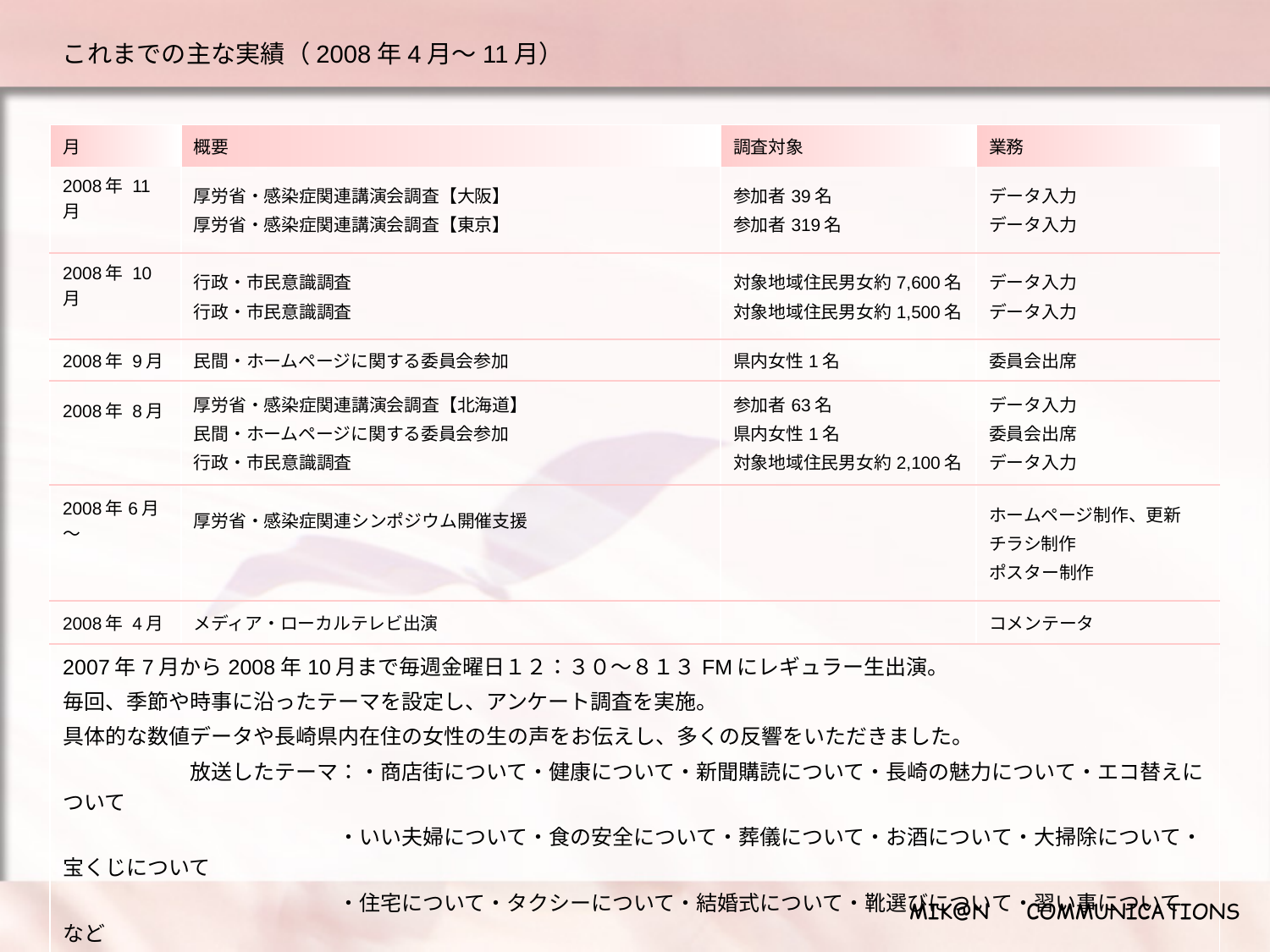

# これまでの主な実績（2008年4月～11月）
メディア・ローカルテレビ出演

| 月 | 概要 | 調査対象 | 業務 |
| --- | --- | --- | --- |
| 2008年 11月 | 厚労省・感染症関連講演会調査【大阪】 厚労省・感染症関連講演会調査【東京】 | 参加者39名 参加者319名 | データ入力 データ入力 |
| 2008年 10月 | 行政・市民意識調査 行政・市民意識調査 | 対象地域住民男女約7,600名 対象地域住民男女約1,500名 | データ入力 データ入力 |
| 2008年 9月 | 民間・ホームページに関する委員会参加 | 県内女性1名 | 委員会出席 |
| 2008年 8月 | 厚労省・感染症関連講演会調査【北海道】 民間・ホームページに関する委員会参加 行政・市民意識調査 | 参加者63名 県内女性1名 対象地域住民男女約2,100名 | データ入力 委員会出席 データ入力 |
| 2008年6月～ | 厚労省・感染症関連シンポジウム開催支援 |  | ホームページ制作、更新 チラシ制作 ポスター制作 |
| 2008年 4月 | メディア・ローカルテレビ出演 |  | コメンテータ |
| 2007年7月から2008年10月まで毎週金曜日１２：３０～８１３FMにレギュラー生出演。 毎回、季節や時事に沿ったテーマを設定し、アンケート調査を実施。 具体的な数値データや長崎県内在住の女性の生の声をお伝えし、多くの反響をいただきました。 放送したテーマ：・商店街について・健康について・新聞購読について・長崎の魅力について・エコ替えについて 　・いい夫婦について・食の安全について・葬儀について・お酒について・大掃除について・宝くじについて 　・住宅について・タクシーについて・結婚式について・靴選びについて・習い事について　など 約７０テーマ |  |  |  |
MIK@N 　COMMUNICATIONS